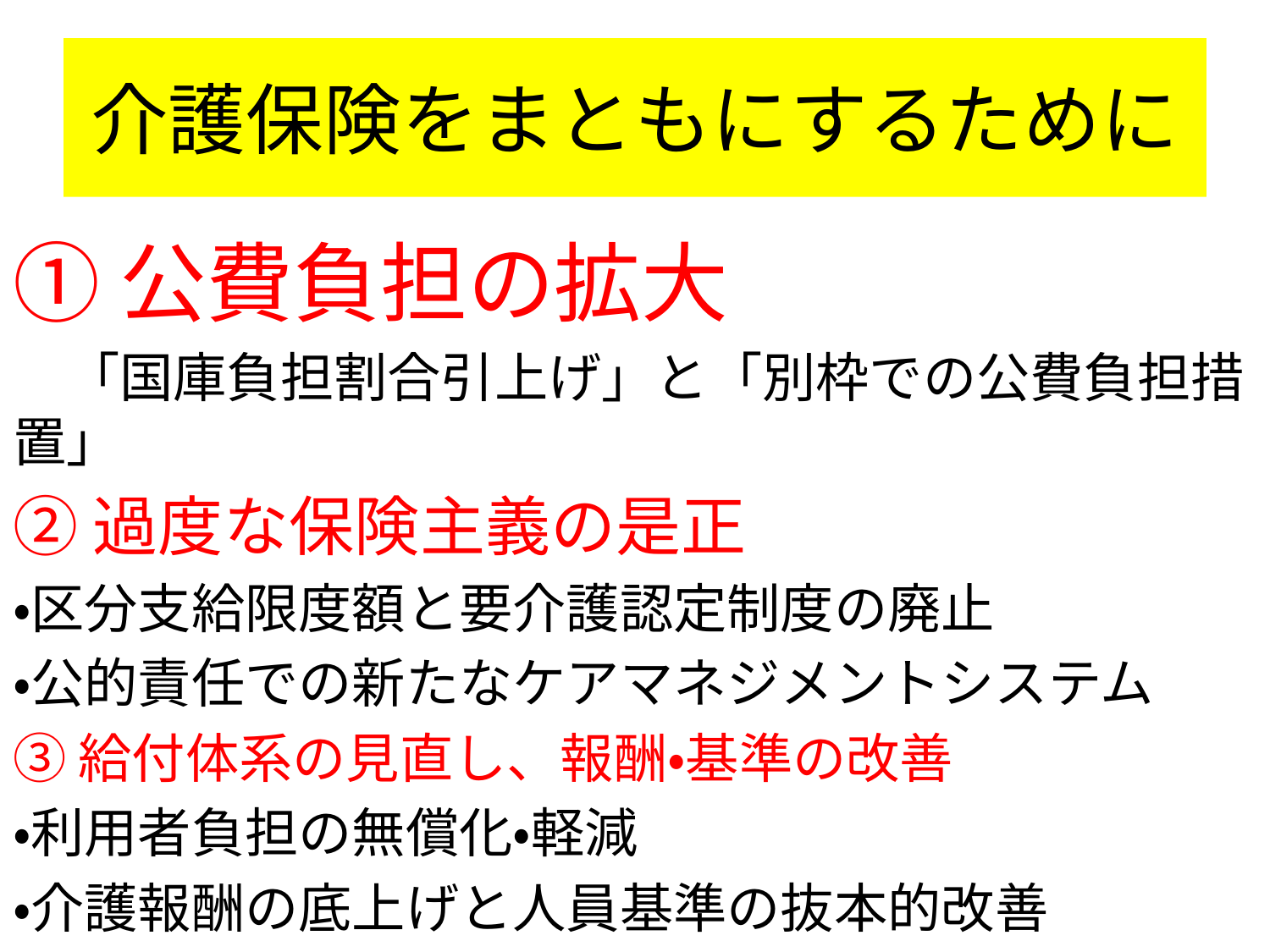

# 介護保険をまともにするために
①公費負担の拡大
　「国庫負担割合引上げ」と「別枠での公費負担措置」
②過度な保険主義の是正
・区分支給限度額と要介護認定制度の廃止
・公的責任での新たなケアマネジメントシステム
③給付体系の見直し、報酬・基準の改善
・利用者負担の無償化・軽減
・介護報酬の底上げと人員基準の抜本的改善